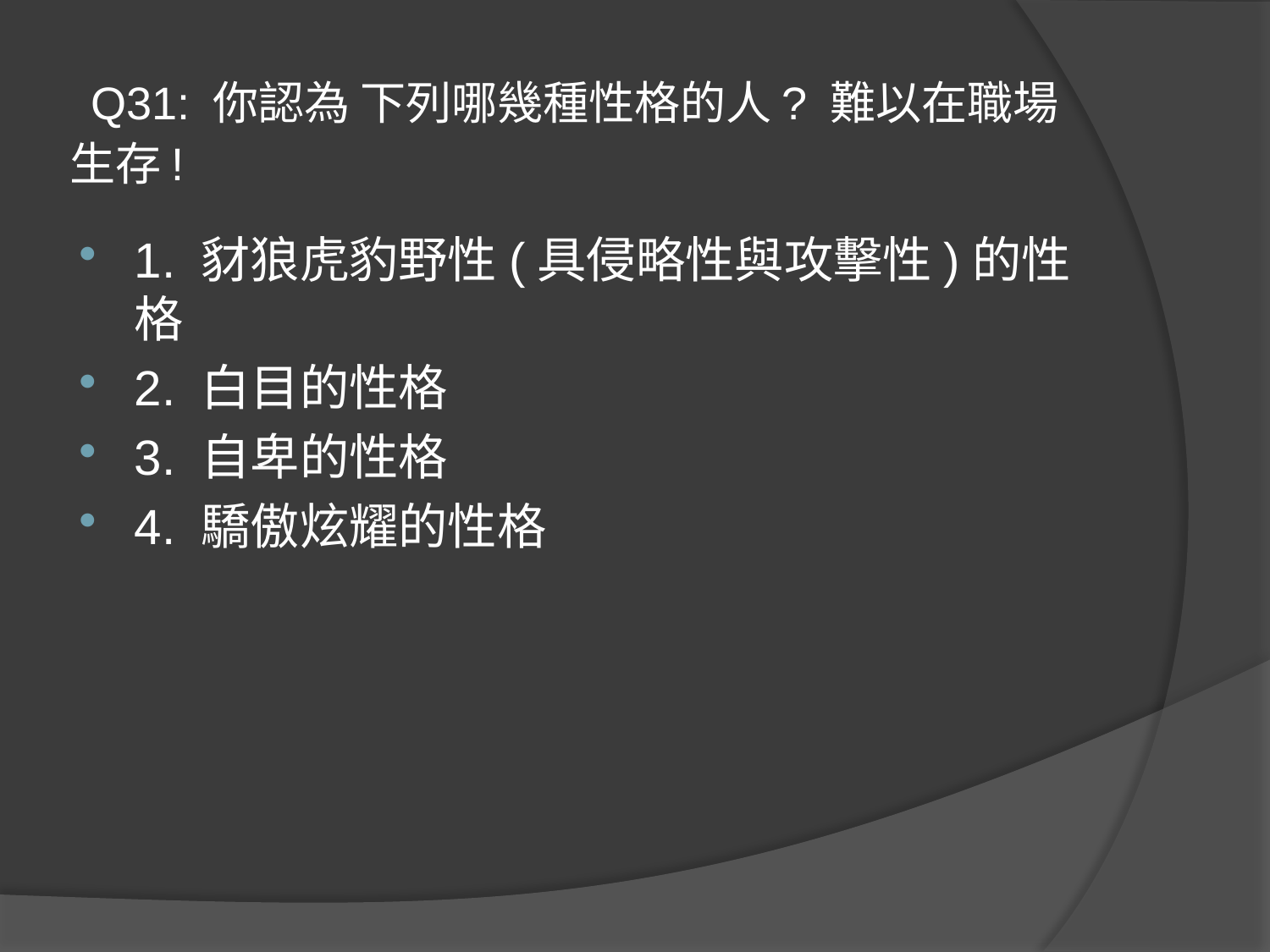

# Q31: 你認為 下列哪幾種性格的人? 難以在職場生存!
1. 豺狼虎豹野性(具侵略性與攻擊性)的性格
2. 白目的性格
3. 自卑的性格
4. 驕傲炫耀的性格